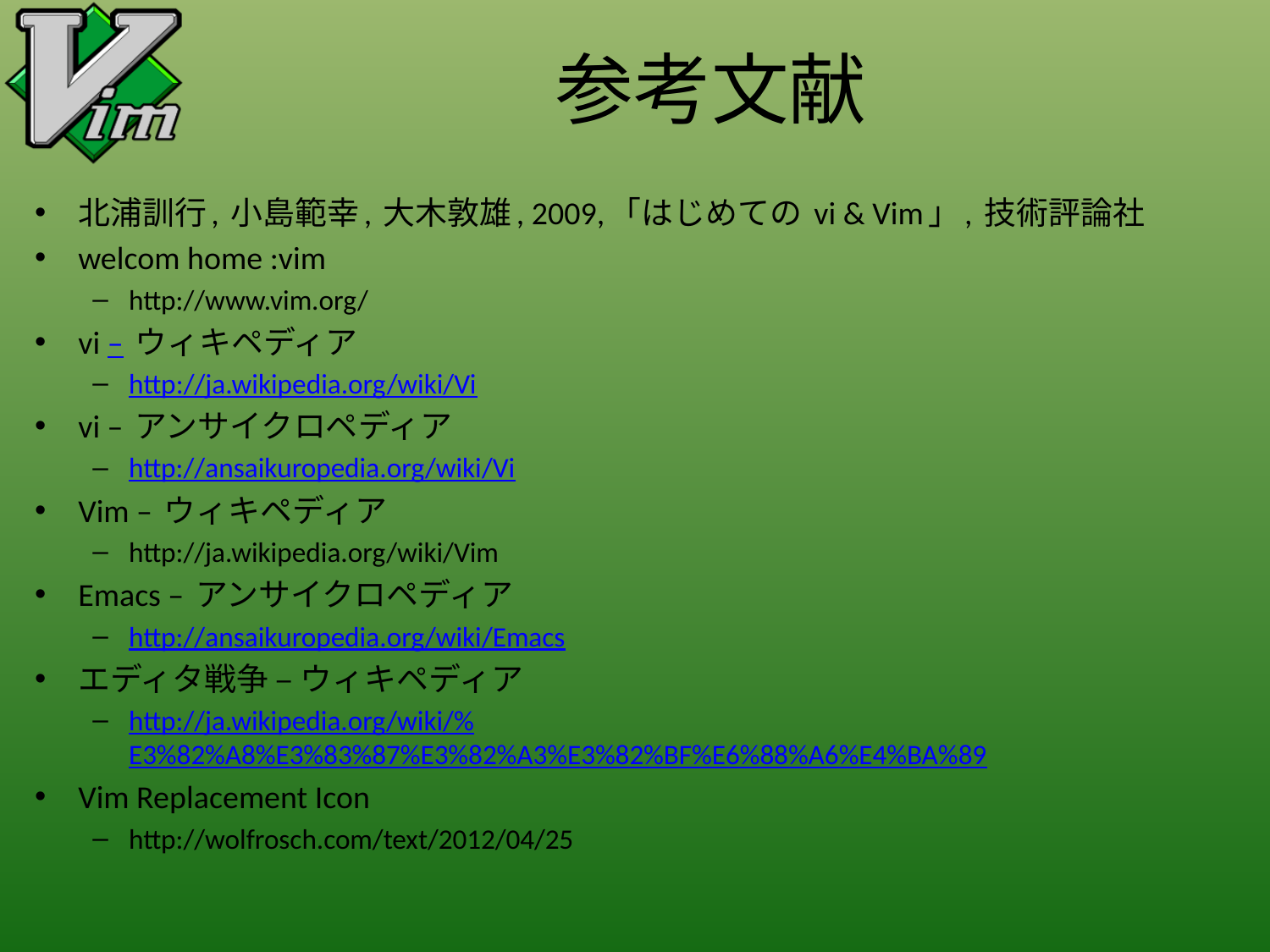

# 参考文献
北浦訓行, 小島範幸, 大木敦雄, 2009,「はじめての vi & Vim」, 技術評論社
welcom home :vim
http://www.vim.org/
vi – ウィキペディア
http://ja.wikipedia.org/wiki/Vi
vi – アンサイクロペディア
http://ansaikuropedia.org/wiki/Vi
Vim – ウィキペディア
http://ja.wikipedia.org/wiki/Vim
Emacs – アンサイクロペディア
http://ansaikuropedia.org/wiki/Emacs
エディタ戦争 – ウィキペディア
http://ja.wikipedia.org/wiki/%E3%82%A8%E3%83%87%E3%82%A3%E3%82%BF%E6%88%A6%E4%BA%89
Vim Replacement Icon
http://wolfrosch.com/text/2012/04/25